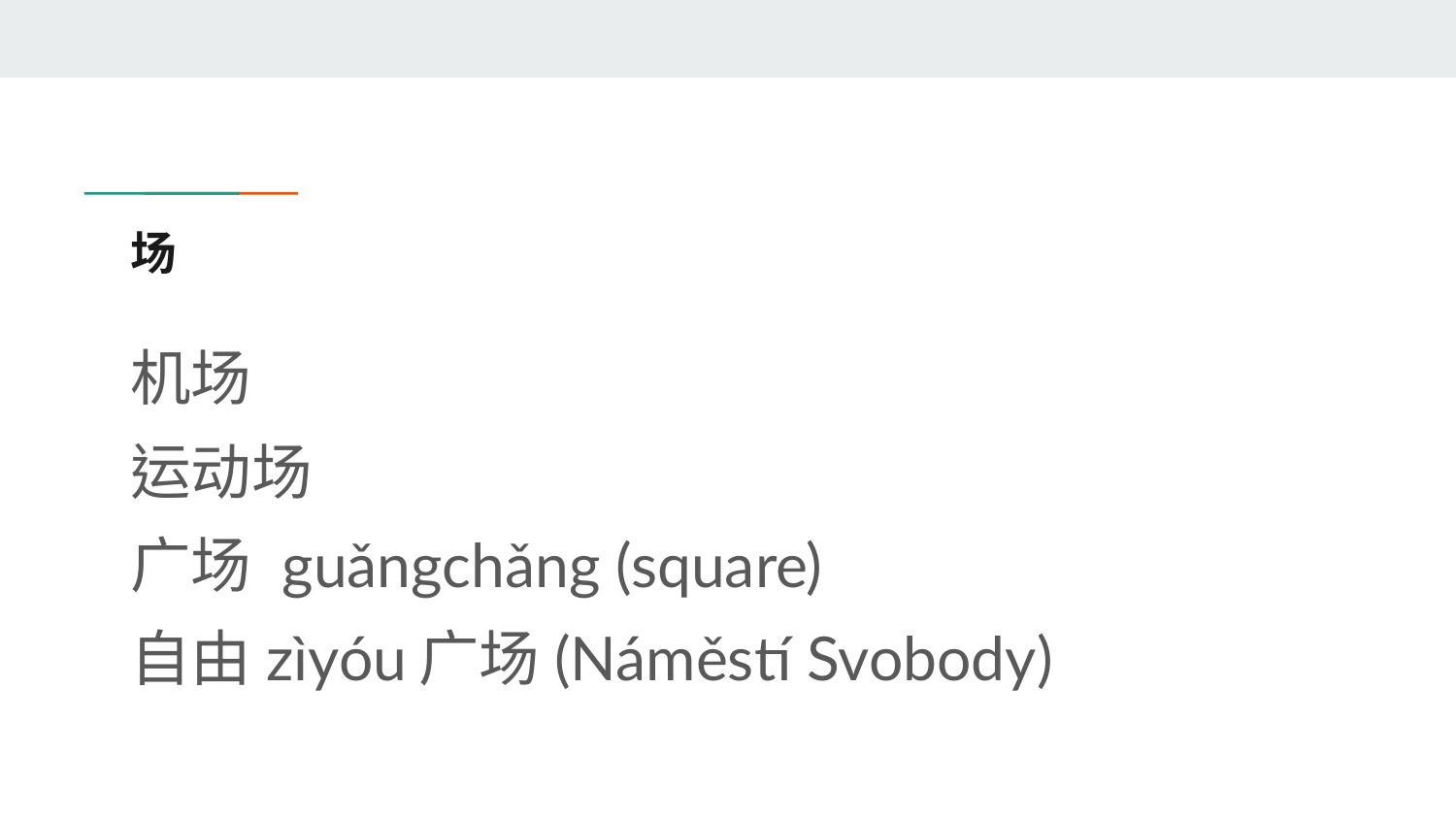

# 场
机场
运动场
广场 guǎngchǎng (square)
自由zìyóu 广场(Náměstí Svobody)